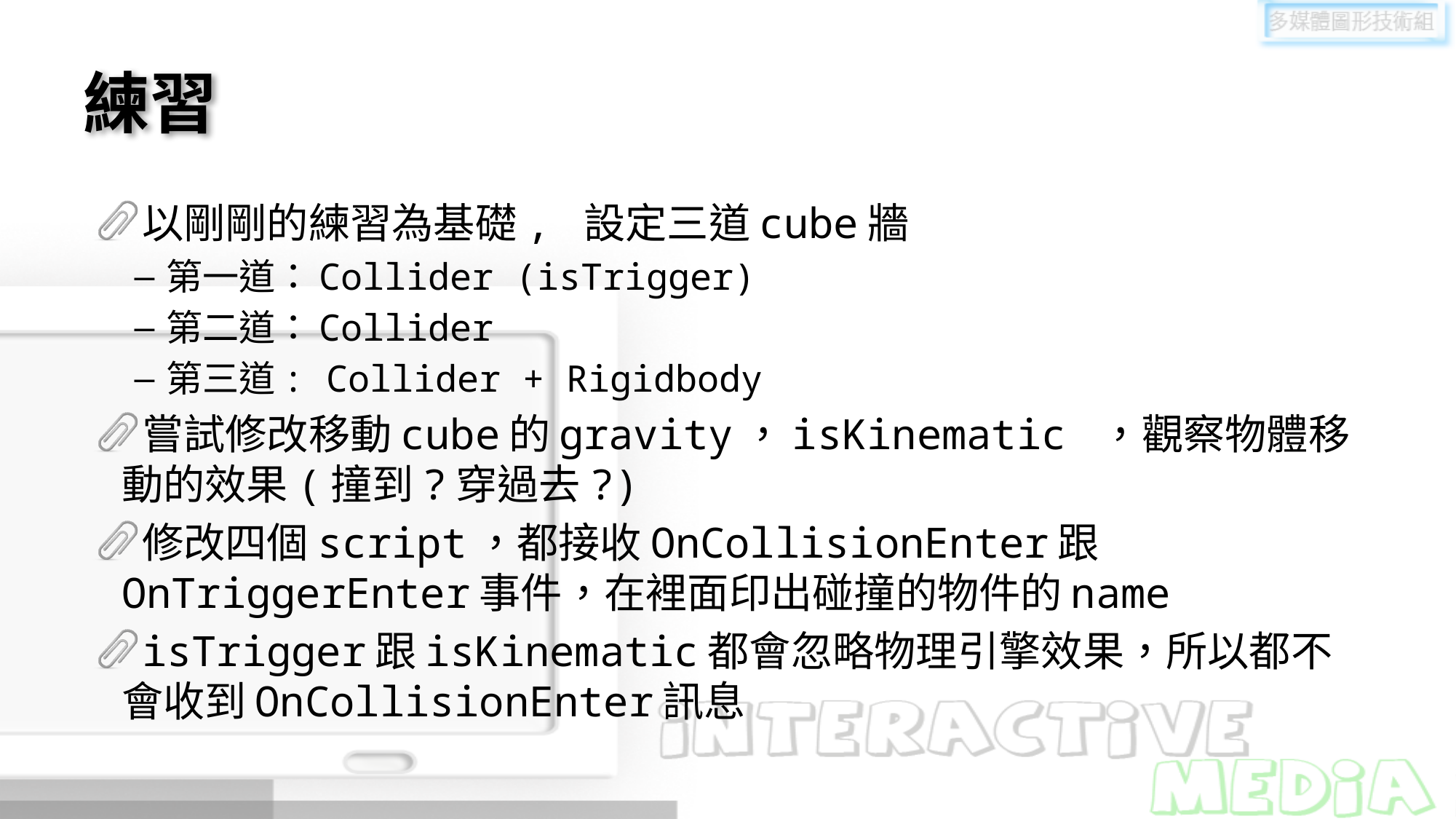

# 練習
以剛剛的練習為基礎, 設定三道cube牆
第一道：Collider (isTrigger)
第二道：Collider
第三道: Collider + Rigidbody
嘗試修改移動cube的gravity，isKinematic ，觀察物體移動的效果(撞到?穿過去?)
修改四個script，都接收OnCollisionEnter跟OnTriggerEnter事件，在裡面印出碰撞的物件的name
isTrigger跟isKinematic都會忽略物理引擎效果，所以都不會收到OnCollisionEnter訊息